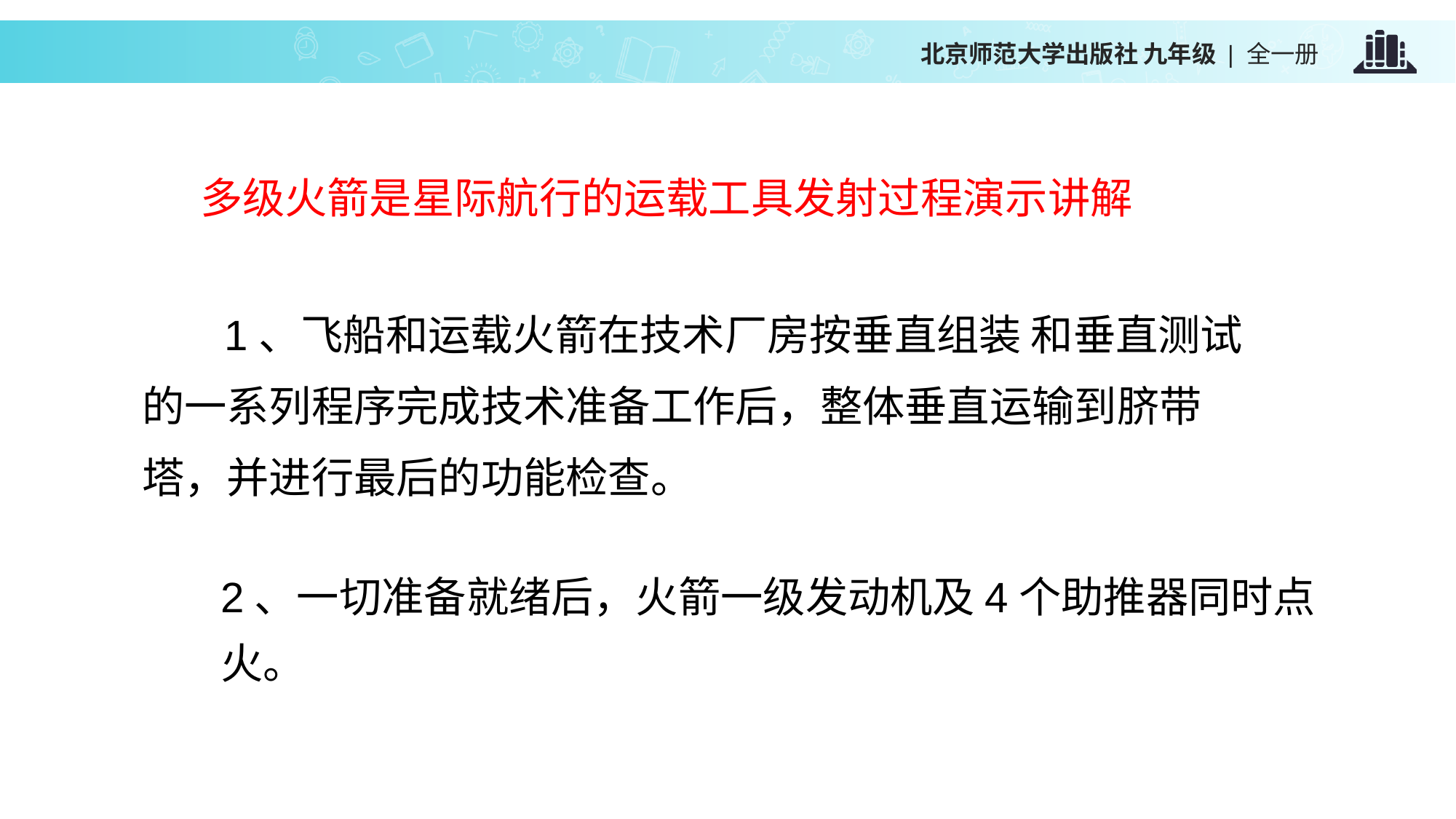

多级火箭是星际航行的运载工具发射过程演示讲解
       1、飞船和运载火箭在技术厂房按垂直组装 和垂直测试的一系列程序完成技术准备工作后，整体垂直运输到脐带塔，并进行最后的功能检查。
2、一切准备就绪后，火箭一级发动机及4个助推器同时点火。